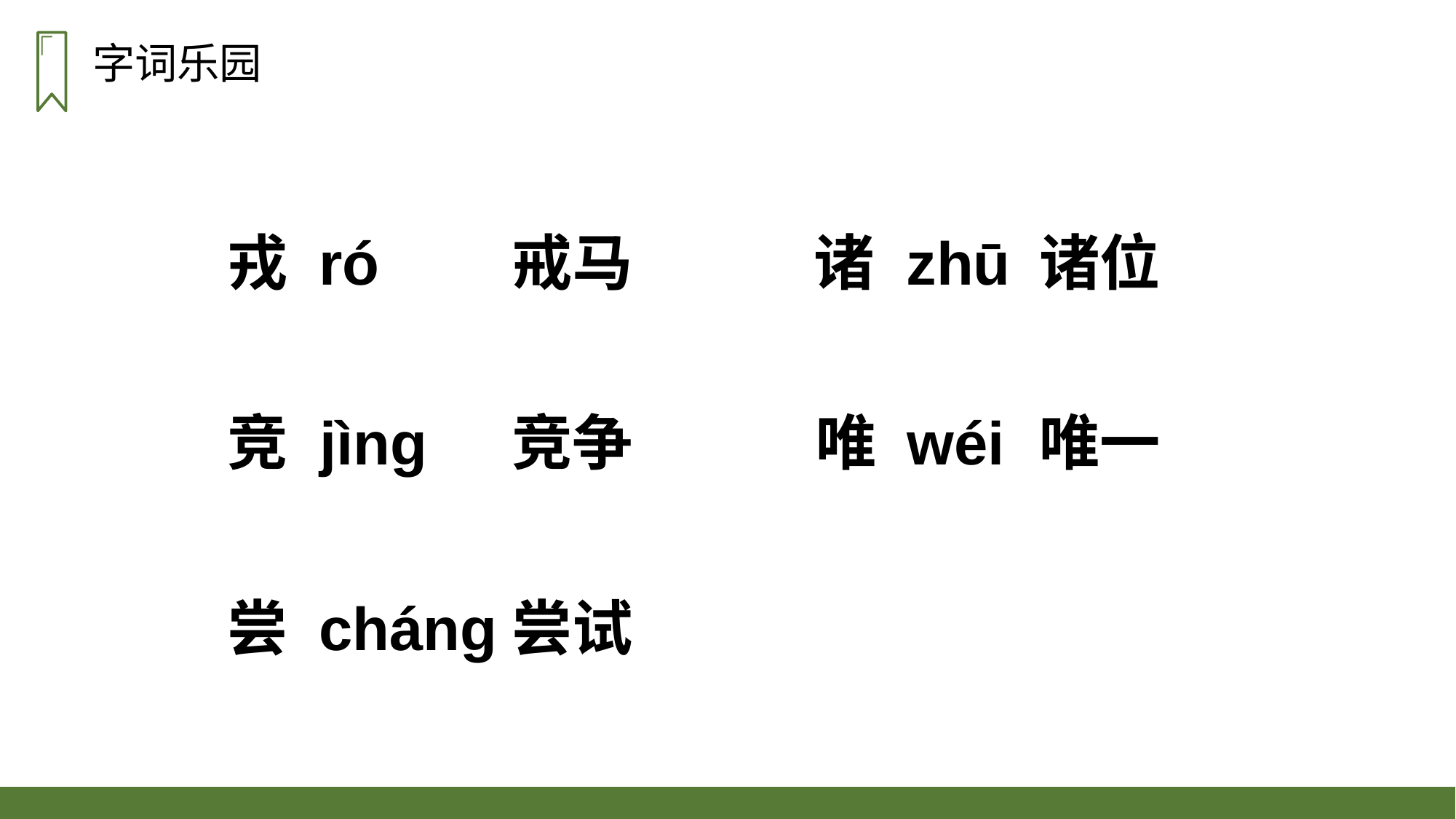

字词乐园
戎
ró
戒马
诸
zhū
诸位
竞
jìng
竞争
唯
wéi
唯一
尝
cháng
尝试